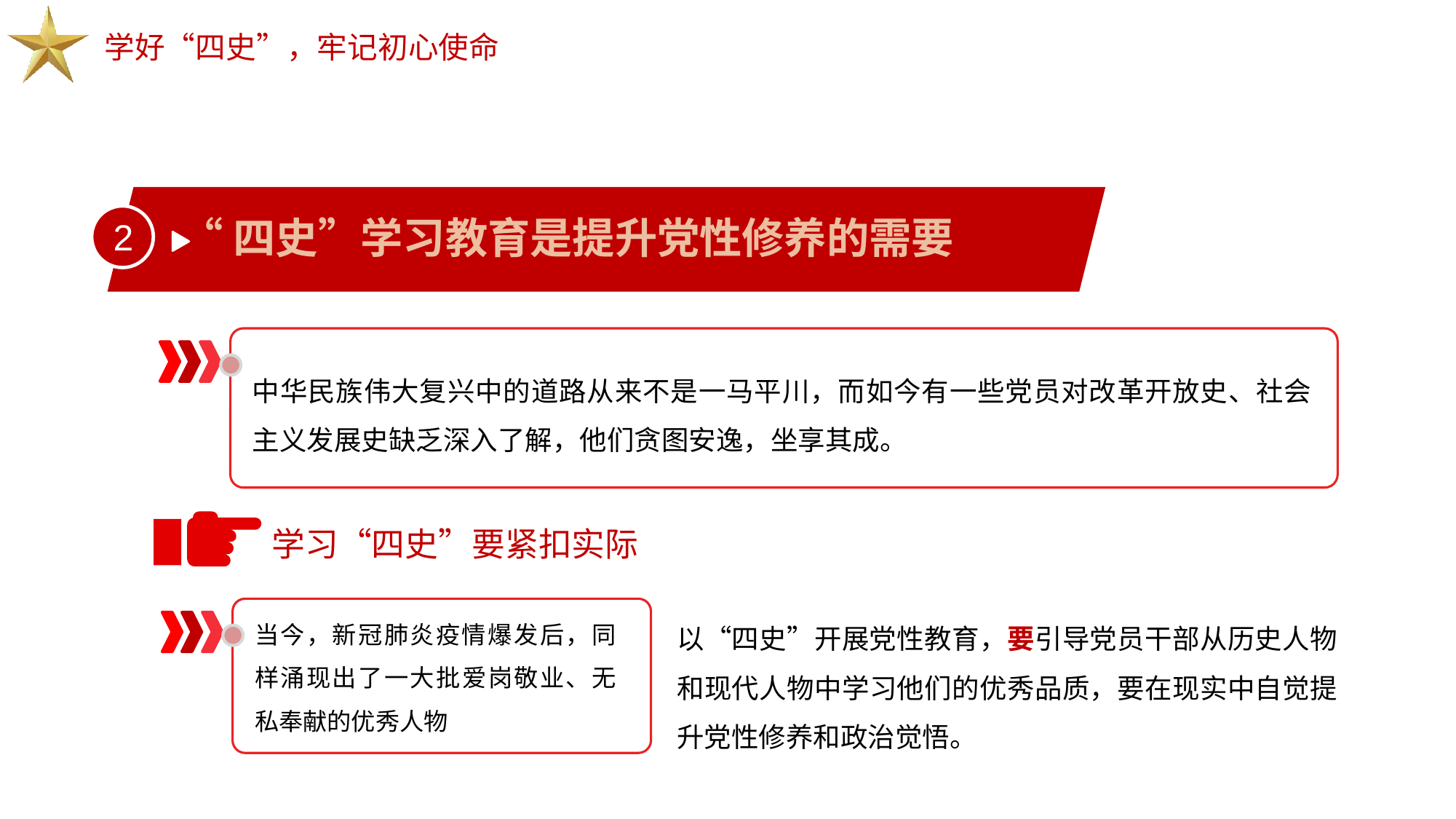

2
“四史”学习教育是提升党性修养的需要

中华民族伟大复兴中的道路从来不是一马平川，而如今有一些党员对改革开放史、社会主义发展史缺乏深入了解，他们贪图安逸，坐享其成。

学习“四史”要紧扣实际

当今，新冠肺炎疫情爆发后，同样涌现出了一大批爱岗敬业、无私奉献的优秀人物
以“四史”开展党性教育，要引导党员干部从历史人物和现代人物中学习他们的优秀品质，要在现实中自觉提升党性修养和政治觉悟。